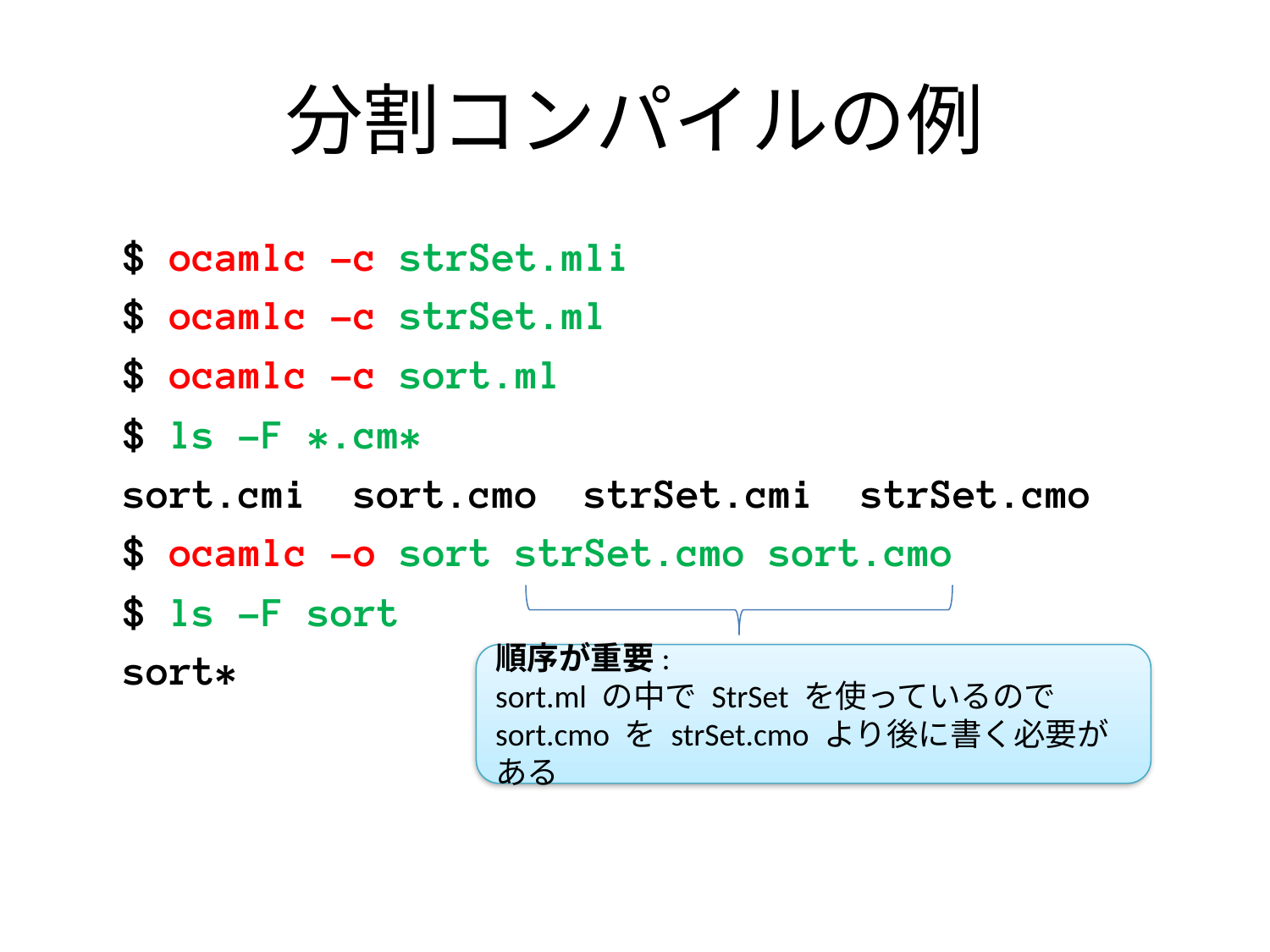

# 分割コンパイルの例
$ ocamlc -c strSet.mli
$ ocamlc -c strSet.ml
$ ocamlc -c sort.ml
$ ls -F *.cm*
sort.cmi  sort.cmo  strSet.cmi  strSet.cmo
$ ocamlc -o sort strSet.cmo sort.cmo
$ ls -F sort
sort*

順序が重要:
sort.ml の中で StrSet を使っているので
sort.cmo を strSet.cmo より後に書く必要がある